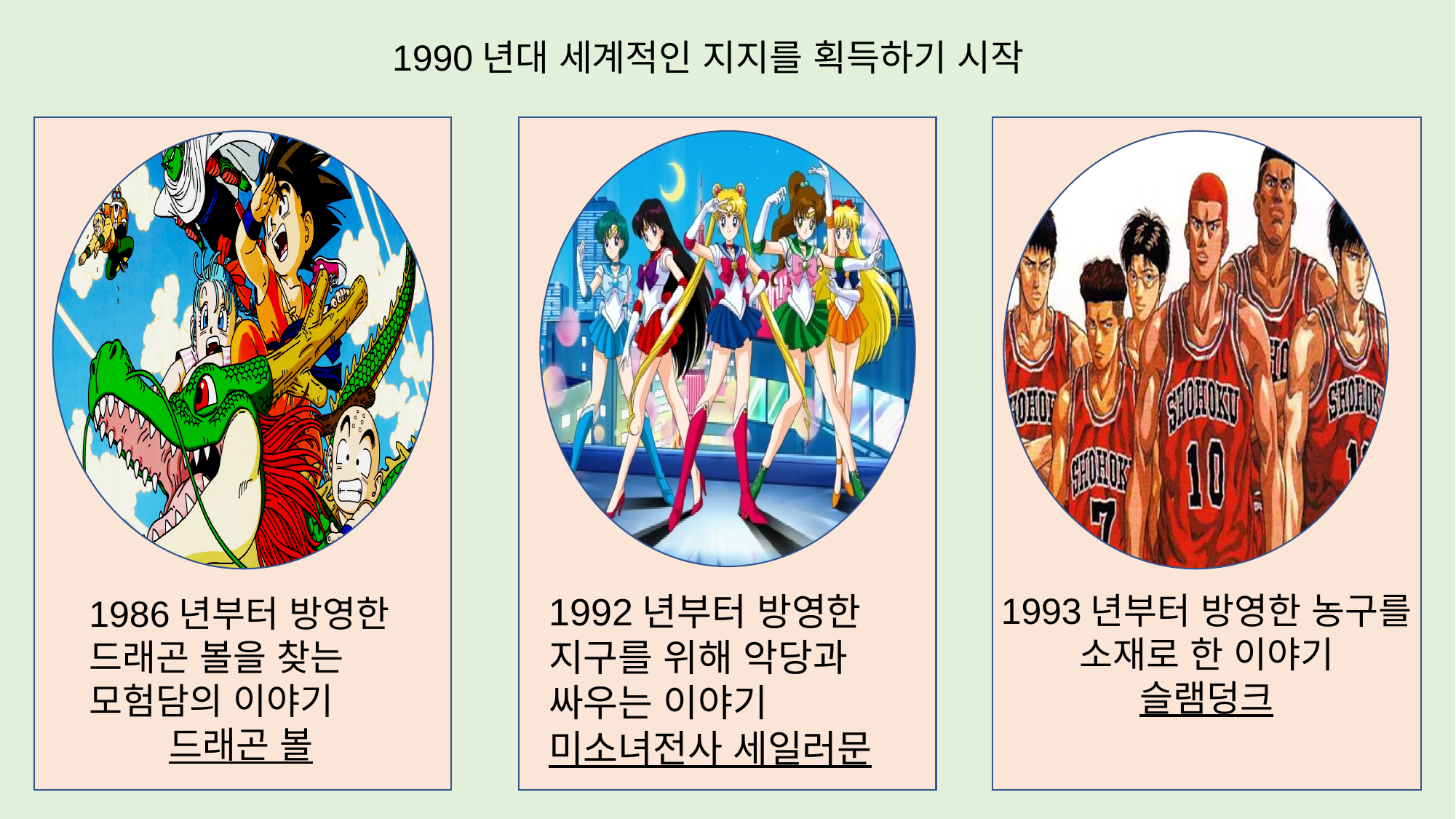

1990년대 세계적인 지지를 획득하기 시작

1992년부터 방영한 지구를 위해 악당과 싸우는 이야기
미소녀전사 세일러문
1993년부터 방영한 농구를 소재로 한 이야기
슬램덩크
1986년부터 방영한 드래곤 볼을 찾는 모험담의 이야기
       드래곤 볼